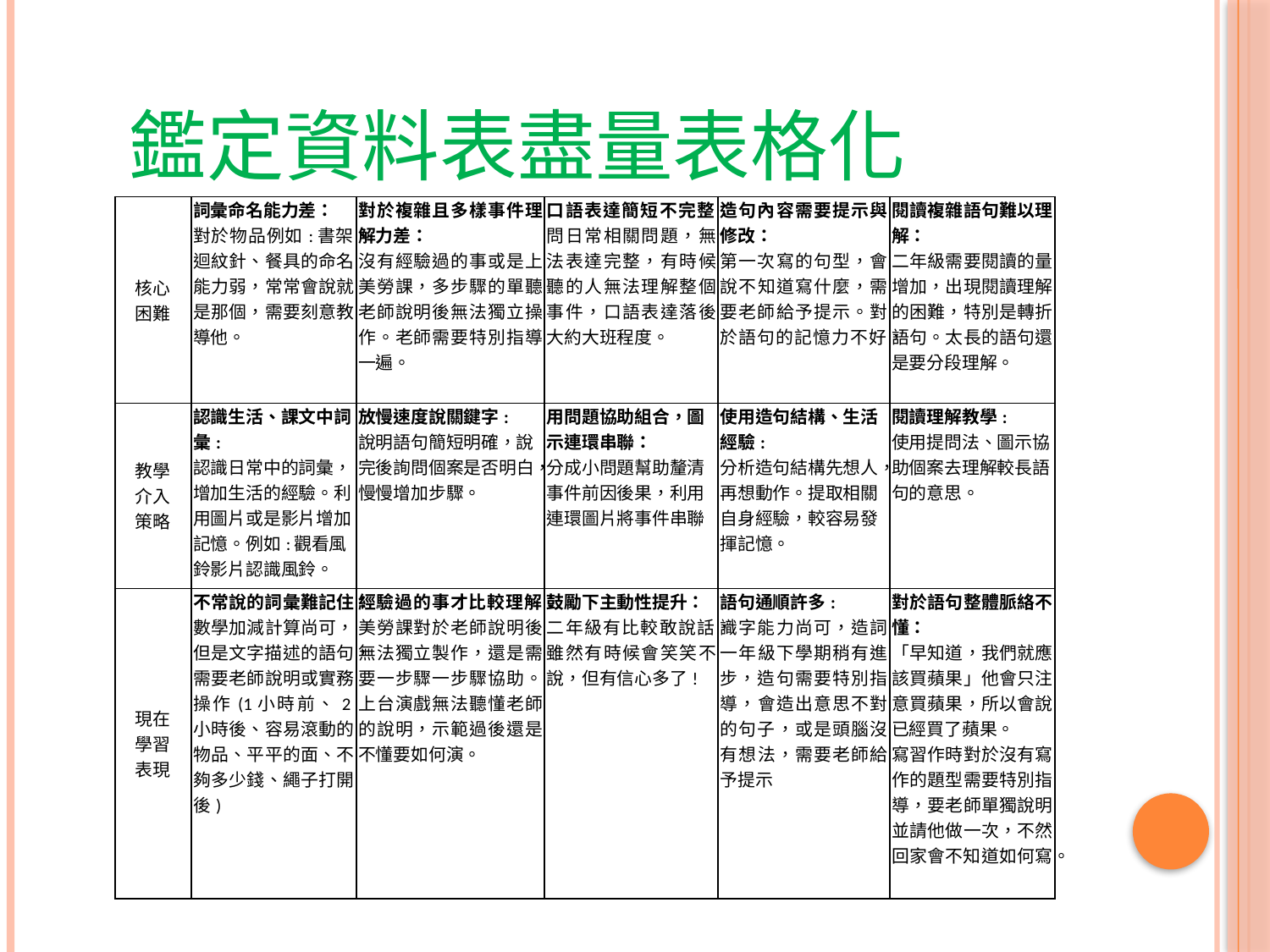

# 鑑定資料表盡量表格化
| 核心困難 | 詞彙命名能力差： 對於物品例如:書架、迴紋針、餐具的命名能力弱，常常會說就是那個，需要刻意教導他。 | 對於複雜且多樣事件理解力差： 沒有經驗過的事或是上美勞課，多步驟的單聽老師說明後無法獨立操作。老師需要特別指導一遍。 | 口語表達簡短不完整： 問日常相關問題，無法表達完整，有時候聽的人無法理解整個事件，口語表達落後大約大班程度。 | 造句內容需要提示與修改： 第一次寫的句型，會說不知道寫什麼，需要老師給予提示。對於語句的記憶力不好， | 閱讀複雜語句難以理解： 二年級需要閱讀的量增加，出現閱讀理解的困難，特別是轉折語句。太長的語句還是要分段理解。 |
| --- | --- | --- | --- | --- | --- |
| 教學介入策略 | 認識生活、課文中詞彙: 認識日常中的詞彙，增加生活的經驗。利用圖片或是影片增加記憶。例如:觀看風鈴影片認識風鈴。 | 放慢速度說關鍵字: 說明語句簡短明確，說完後詢問個案是否明白，慢慢增加步驟。 | 用問題協助組合，圖示連環串聯： 分成小問題幫助釐清事件前因後果，利用連環圖片將事件串聯 | 使用造句結構、生活經驗: 分析造句結構先想人，再想動作。提取相關自身經驗，較容易發揮記憶。 | 閱讀理解教學: 使用提問法、圖示協助個案去理解較長語句的意思。 |
| 現在學習表現 | 不常說的詞彙難記住： 數學加減計算尚可，但是文字描述的語句，需要老師說明或實務操作(1小時前、2小時後、容易滾動的物品、平平的面、不夠多少錢、繩子打開後) | 經驗過的事才比較理解： 美勞課對於老師說明後無法獨立製作，還是需要一步驟一步驟協助。上台演戲無法聽懂老師的說明，示範過後還是不懂要如何演。 | 鼓勵下主動性提升： 二年級有比較敢說話，雖然有時候會笑笑不說，但有信心多了! | 語句通順許多: 識字能力尚可，造詞一年級下學期稍有進步，造句需要特別指導，會造出意思不對的句子，或是頭腦沒有想法，需要老師給予提示 | 對於語句整體脈絡不懂： 「早知道，我們就應該買蘋果」他會只注意買蘋果，所以會說已經買了蘋果。 寫習作時對於沒有寫作的題型需要特別指導，要老師單獨說明並請他做一次，不然回家會不知道如何寫。 |